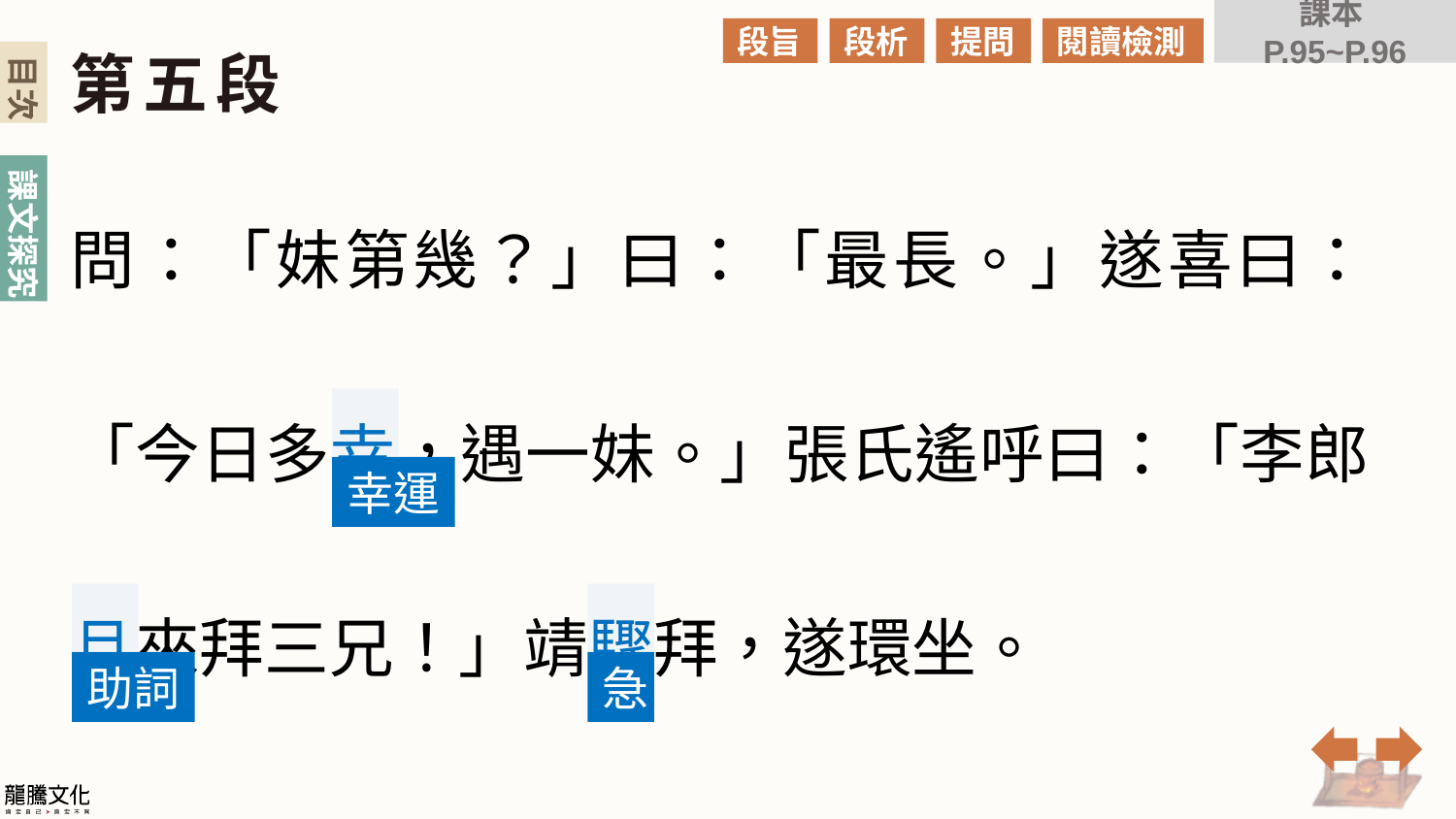

課本P.95~P.96
段旨
段析
提問
閱讀檢測
第五段
問：「妹第幾？」曰：「最長。」遂喜曰：「今日多幸，遇一妹。」張氏遙呼曰：「李郎且來拜三兄！」靖驟拜，遂環坐。

幸運

助詞
急